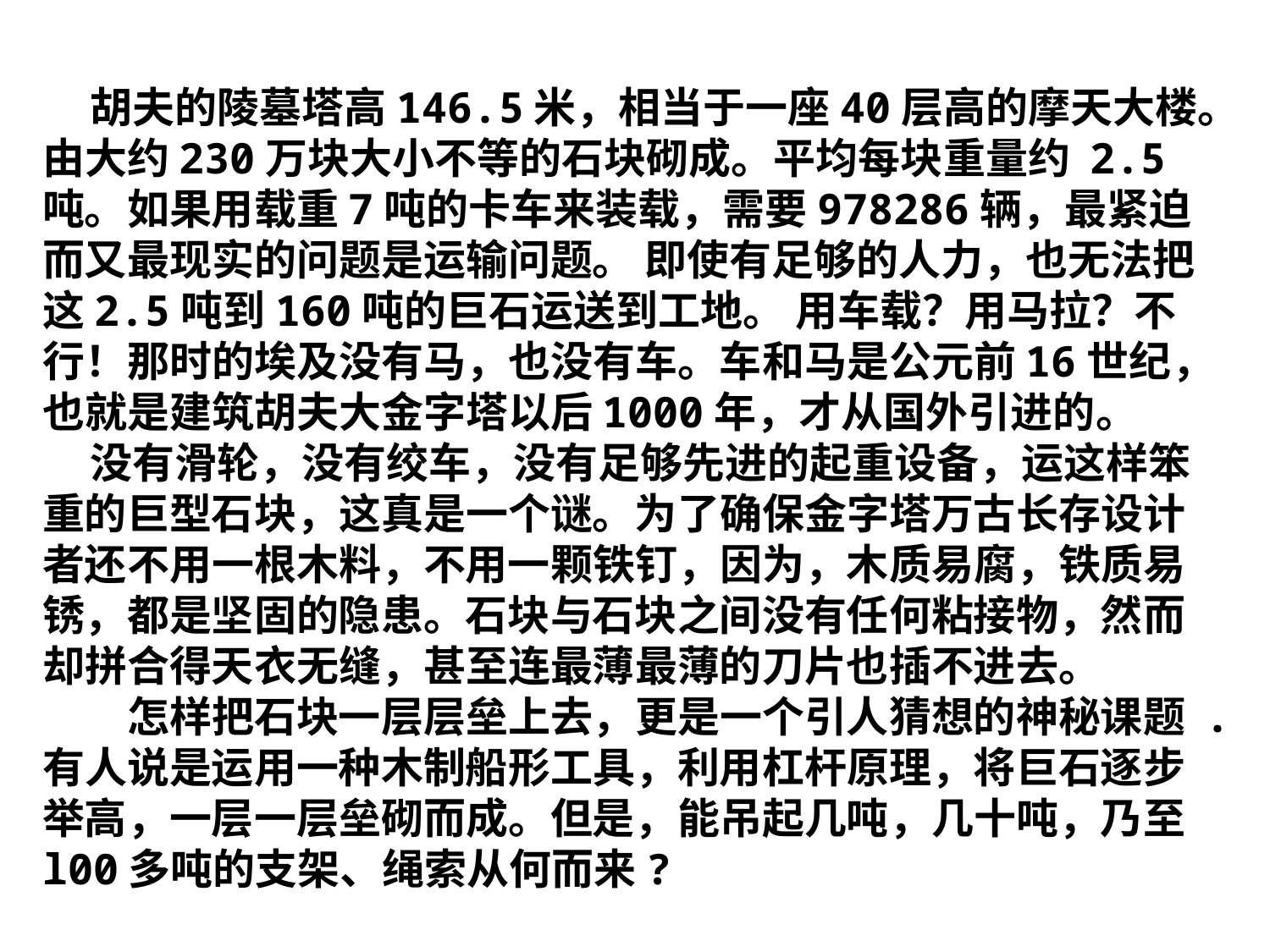

胡夫的陵墓塔高146.5米，相当于一座40层高的摩天大楼。由大约230万块大小不等的石块砌成。平均每块重量约 2.5吨。如果用载重7吨的卡车来装载，需要978286辆，最紧迫而又最现实的问题是运输问题。 即使有足够的人力，也无法把这2.5吨到160吨的巨石运送到工地。 用车载？用马拉？不行！那时的埃及没有马，也没有车。车和马是公元前16世纪，也就是建筑胡夫大金字塔以后1000年，才从国外引进的。
    没有滑轮，没有绞车，没有足够先进的起重设备，运这样笨重的巨型石块，这真是一个谜。为了确保金字塔万古长存设计者还不用一根木料，不用一颗铁钉，因为，木质易腐，铁质易锈，都是坚固的隐患。石块与石块之间没有任何粘接物，然而却拼合得天衣无缝，甚至连最薄最薄的刀片也插不进去。
　　怎样把石块一层层垒上去，更是一个引人猜想的神秘课题 .有人说是运用一种木制船形工具，利用杠杆原理，将巨石逐步举高，一层一层垒砌而成。但是，能吊起几吨，几十吨，乃至l00多吨的支架、绳索从何而来?